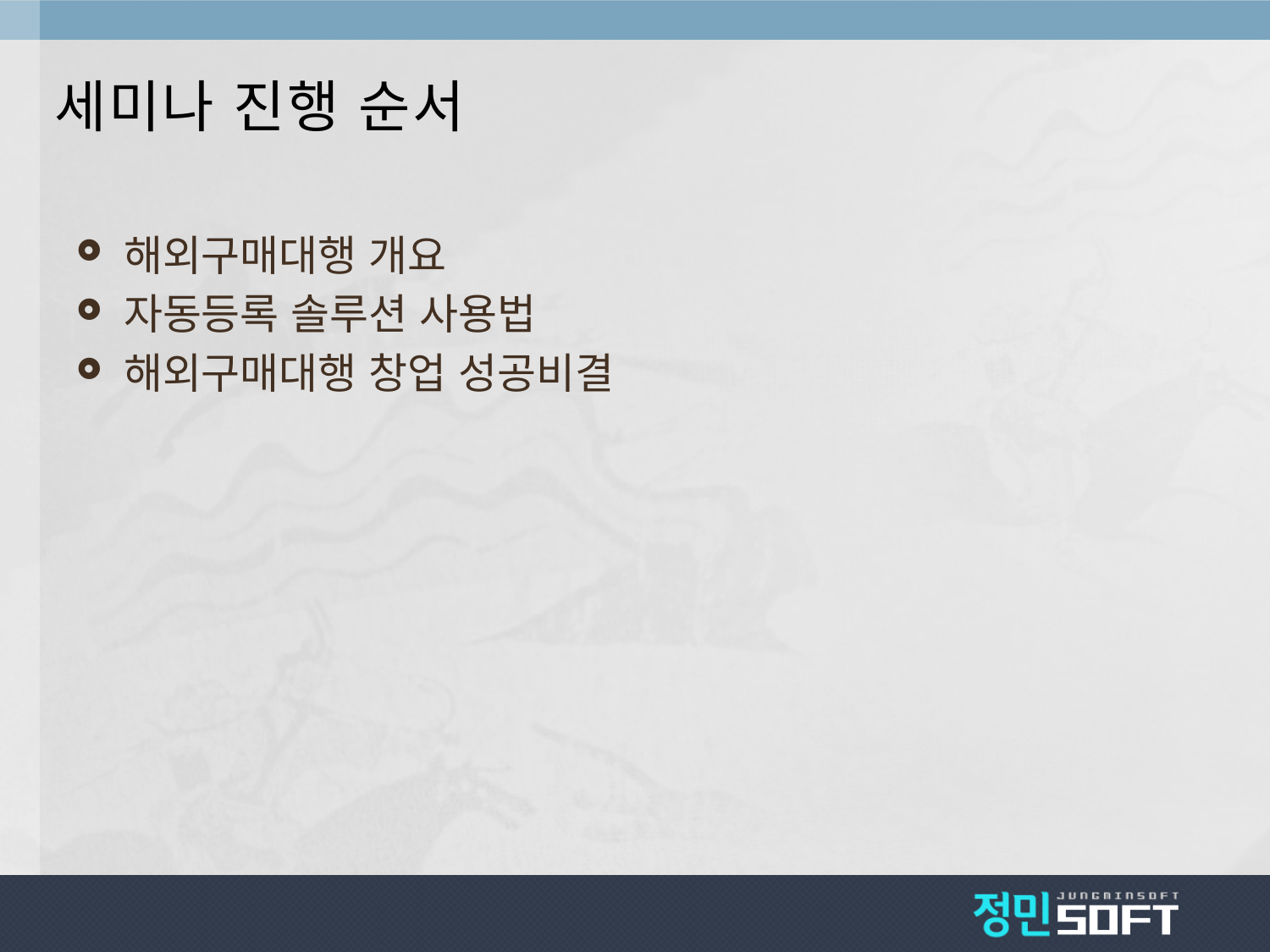

# 세미나 진행 순서
해외구매대행 개요
자동등록 솔루션 사용법
해외구매대행 창업 성공비결